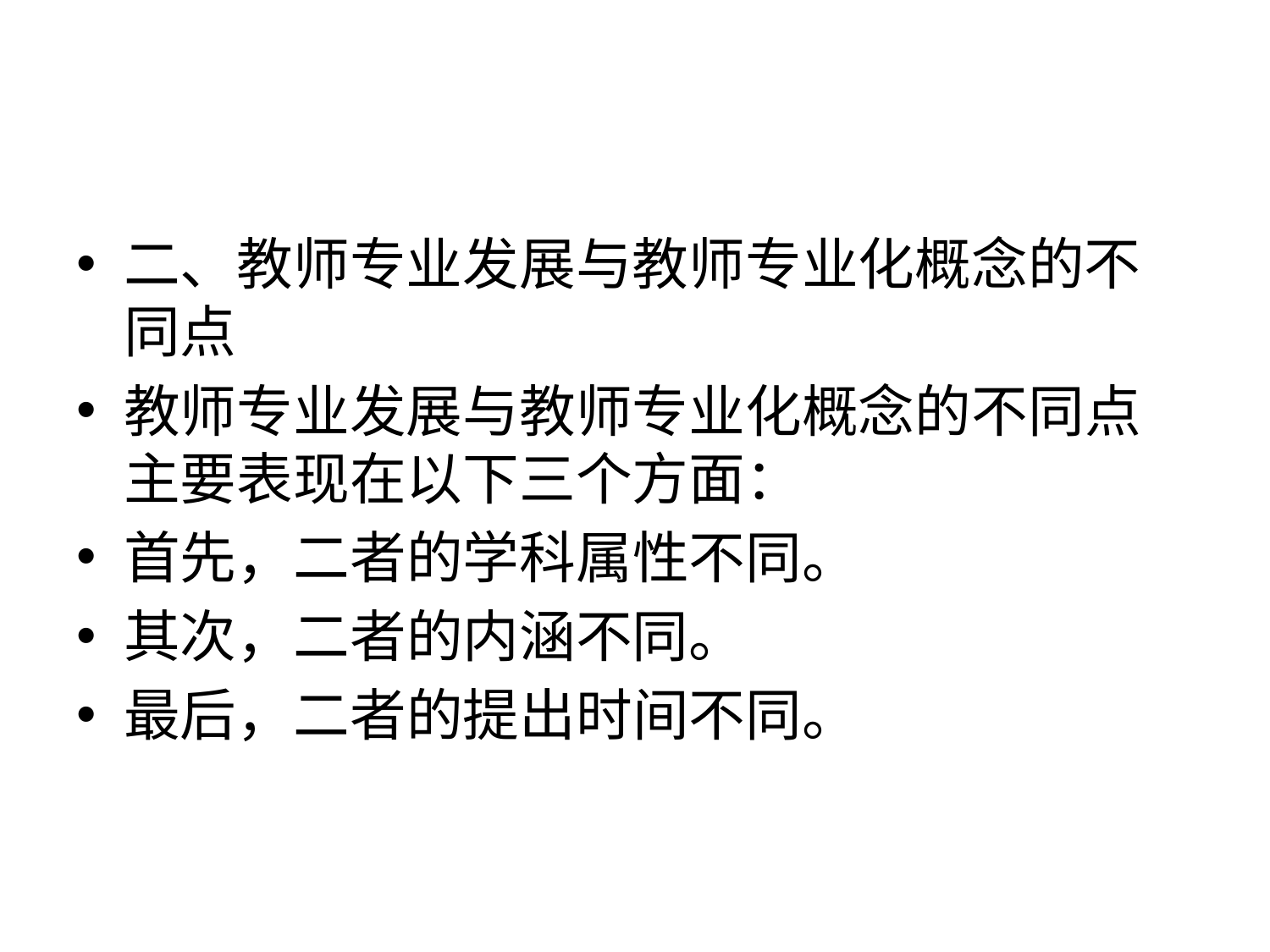

#
二、教师专业发展与教师专业化概念的不同点
教师专业发展与教师专业化概念的不同点主要表现在以下三个方面：
首先，二者的学科属性不同。
其次，二者的内涵不同。
最后，二者的提出时间不同。